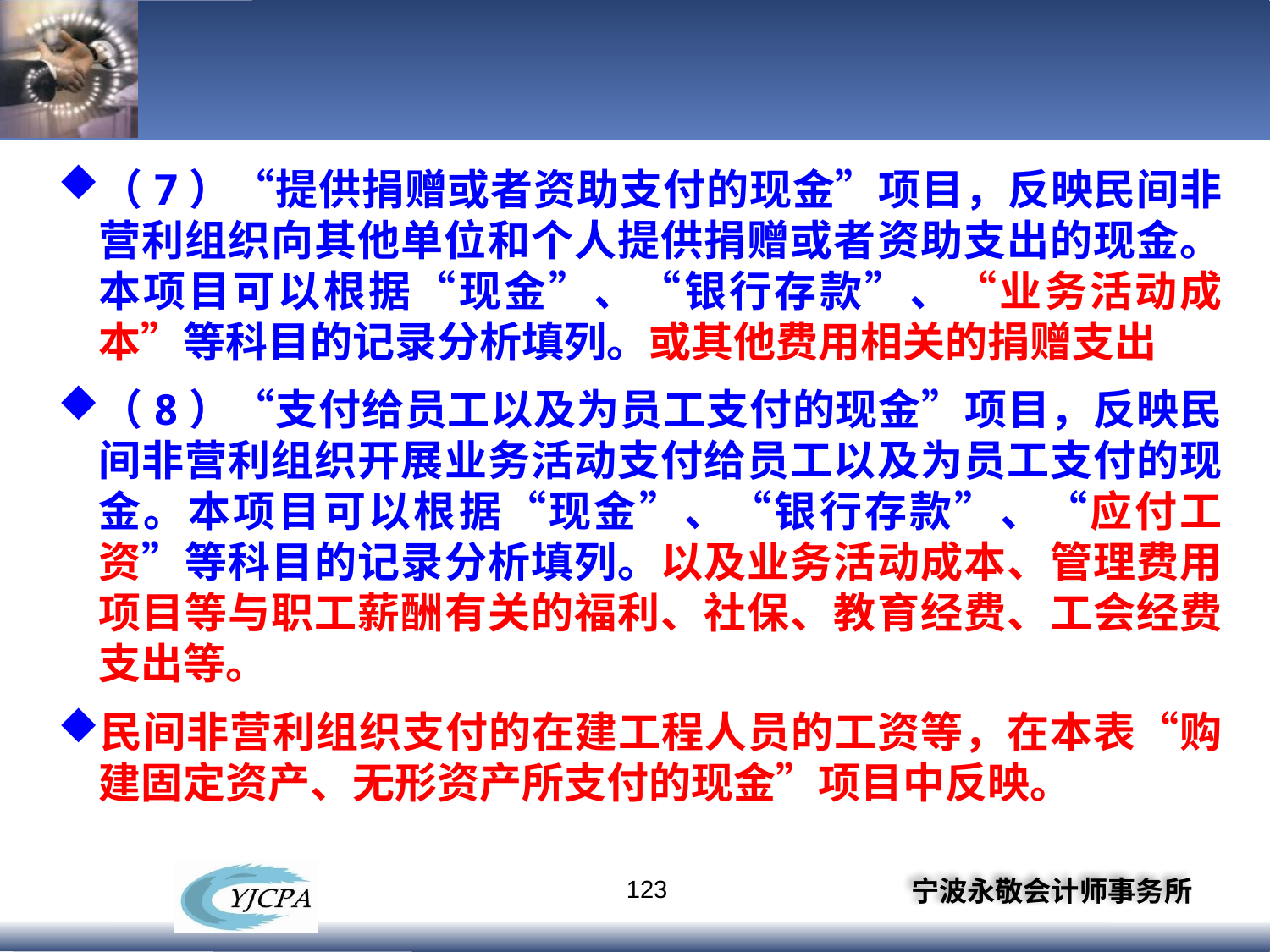

#
（7）“提供捐赠或者资助支付的现金”项目，反映民间非营利组织向其他单位和个人提供捐赠或者资助支出的现金。本项目可以根据“现金”、“银行存款”、“业务活动成本”等科目的记录分析填列。或其他费用相关的捐赠支出
（8）“支付给员工以及为员工支付的现金”项目，反映民间非营利组织开展业务活动支付给员工以及为员工支付的现金。本项目可以根据“现金”、“银行存款”、“应付工资”等科目的记录分析填列。以及业务活动成本、管理费用项目等与职工薪酬有关的福利、社保、教育经费、工会经费支出等。
民间非营利组织支付的在建工程人员的工资等，在本表“购建固定资产、无形资产所支付的现金”项目中反映。